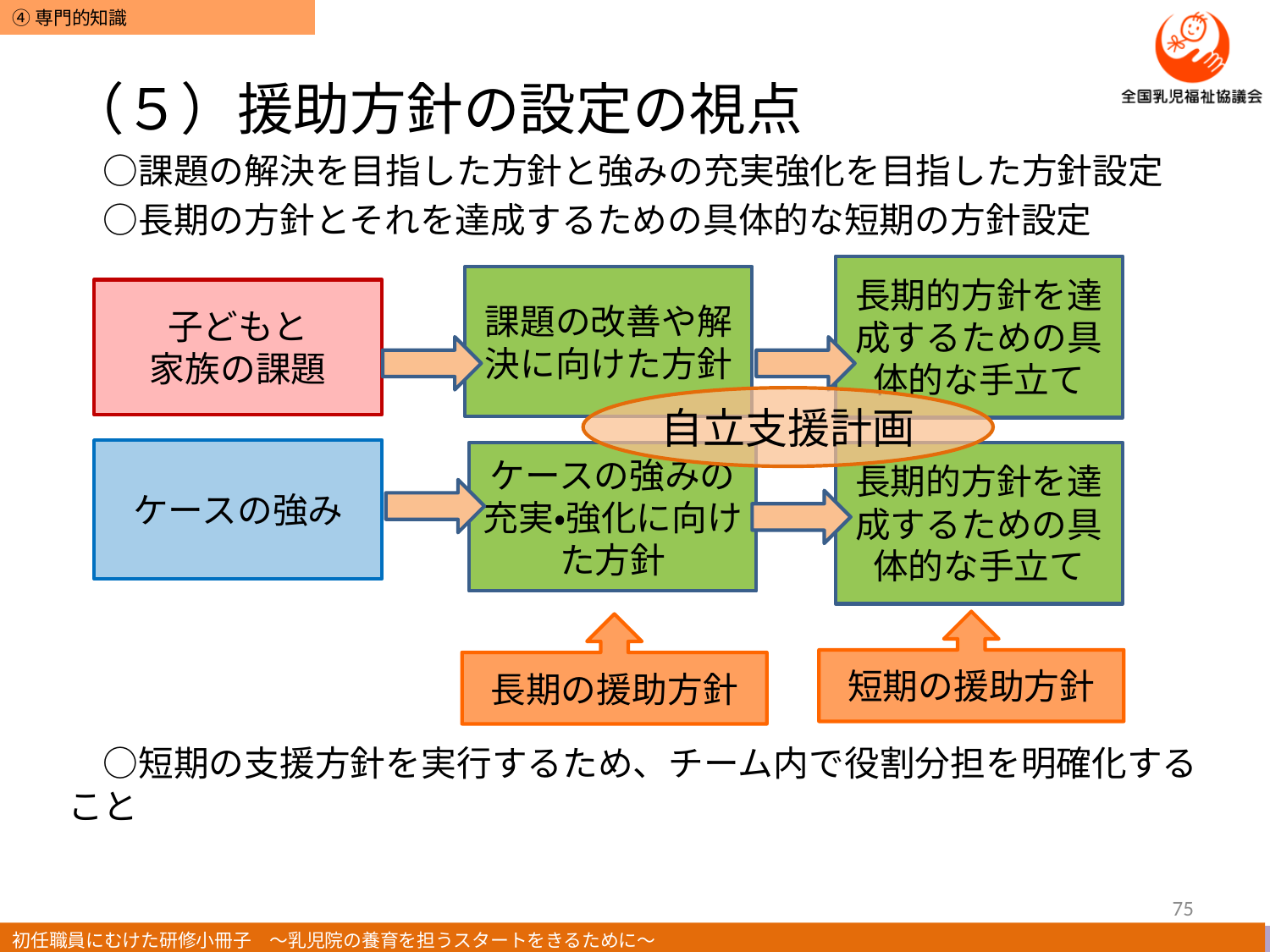

（５）援助方針の設定の視点
　○課題の解決を目指した方針と強みの充実強化を目指した方針設定
　○長期の方針とそれを達成するための具体的な短期の方針設定

　○短期の支援方針を実行するため、チーム内で役割分担を明確化すること
長期的方針を達成するための具体的な手立て
課題の改善や解決に向けた方針
子どもと
家族の課題

ケースの強み
ケースの強みの充実・強化に向けた方針
長期的方針を達成するための具体的な手立て

自立支援計画
短期の援助方針
長期の援助方針
75